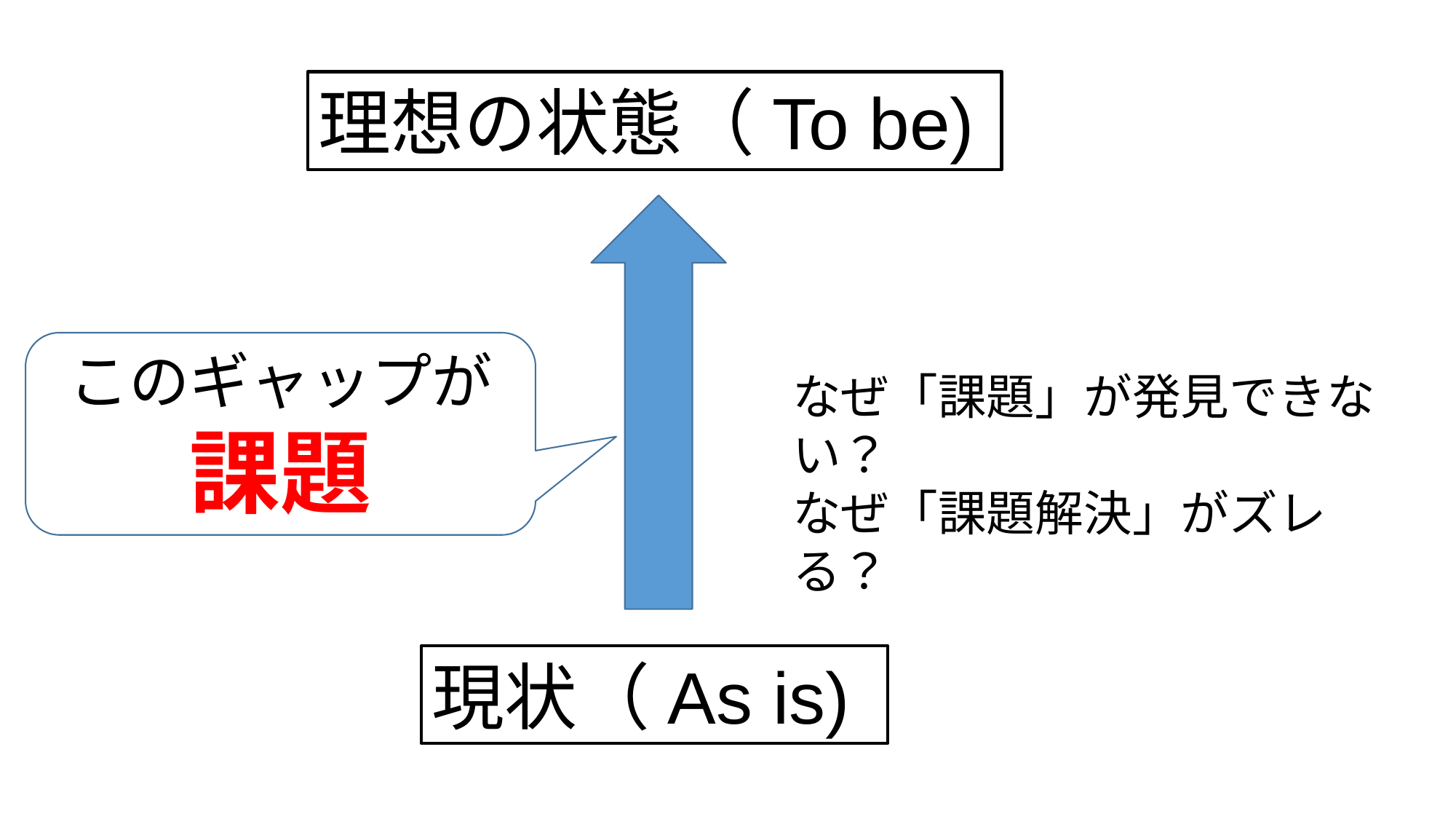

理想の状態（To be)

このギャップが
課題
なぜ「課題」が発見できない？
なぜ「課題解決」がズレる？
現状（As is)